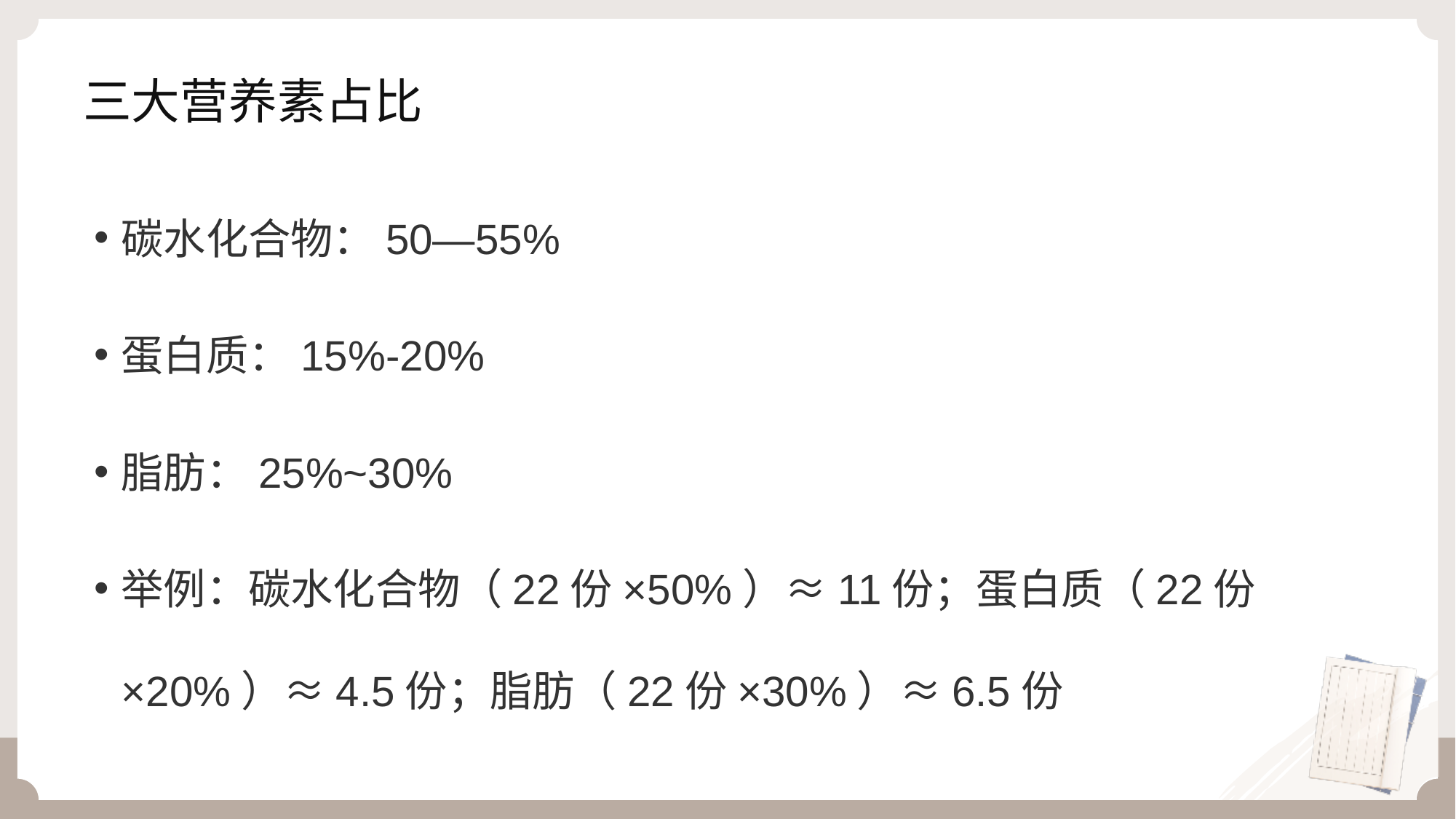

# 三大营养素占比
碳水化合物：50—55%
蛋白质：15%-20%
脂肪：25%~30%
举例：碳水化合物（22份×50%）≈11份；蛋白质（22份×20%）≈4.5份；脂肪（22份×30%）≈6.5份